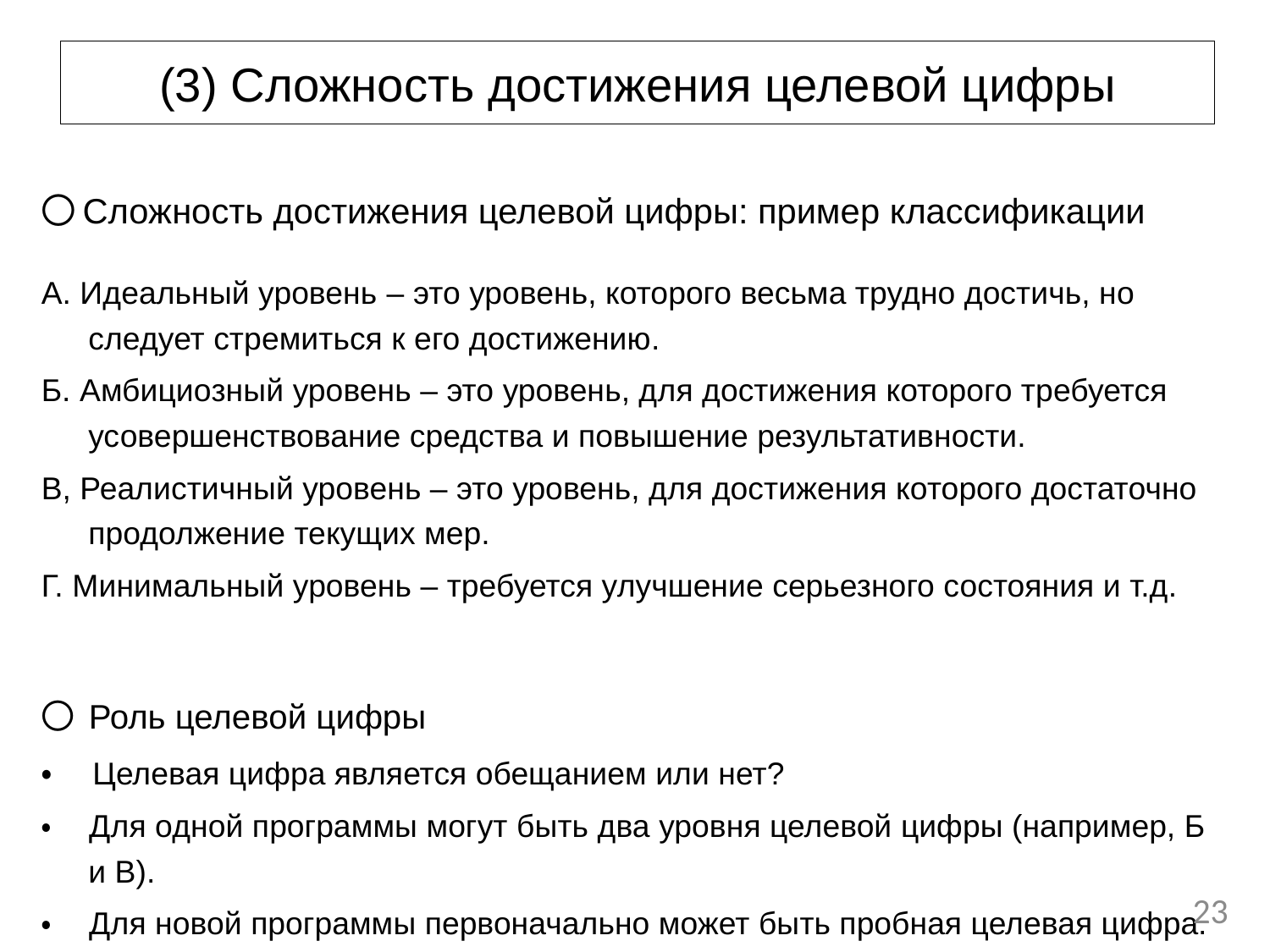

# (3) Сложность достижения целевой цифры
〇Сложность достижения целевой цифры: пример классификации

А. Идеальный уровень – это уровень, которого весьма трудно достичь, но следует стремиться к его достижению.
Б. Амбициозный уровень – это уровень, для достижения которого требуется усовершенствование средства и повышение результативности.
В, Реалистичный уровень – это уровень, для достижения которого достаточно продолжение текущих мер.
Г. Минимальный уровень – требуется улучшение серьезного состояния и т.д.

〇 Роль целевой цифры
・　Целевая цифра является обещанием или нет?
・　Для одной программы могут быть два уровня целевой цифры (например, Б и В).
・　Для новой программы первоначально может быть пробная целевая цифра.
23